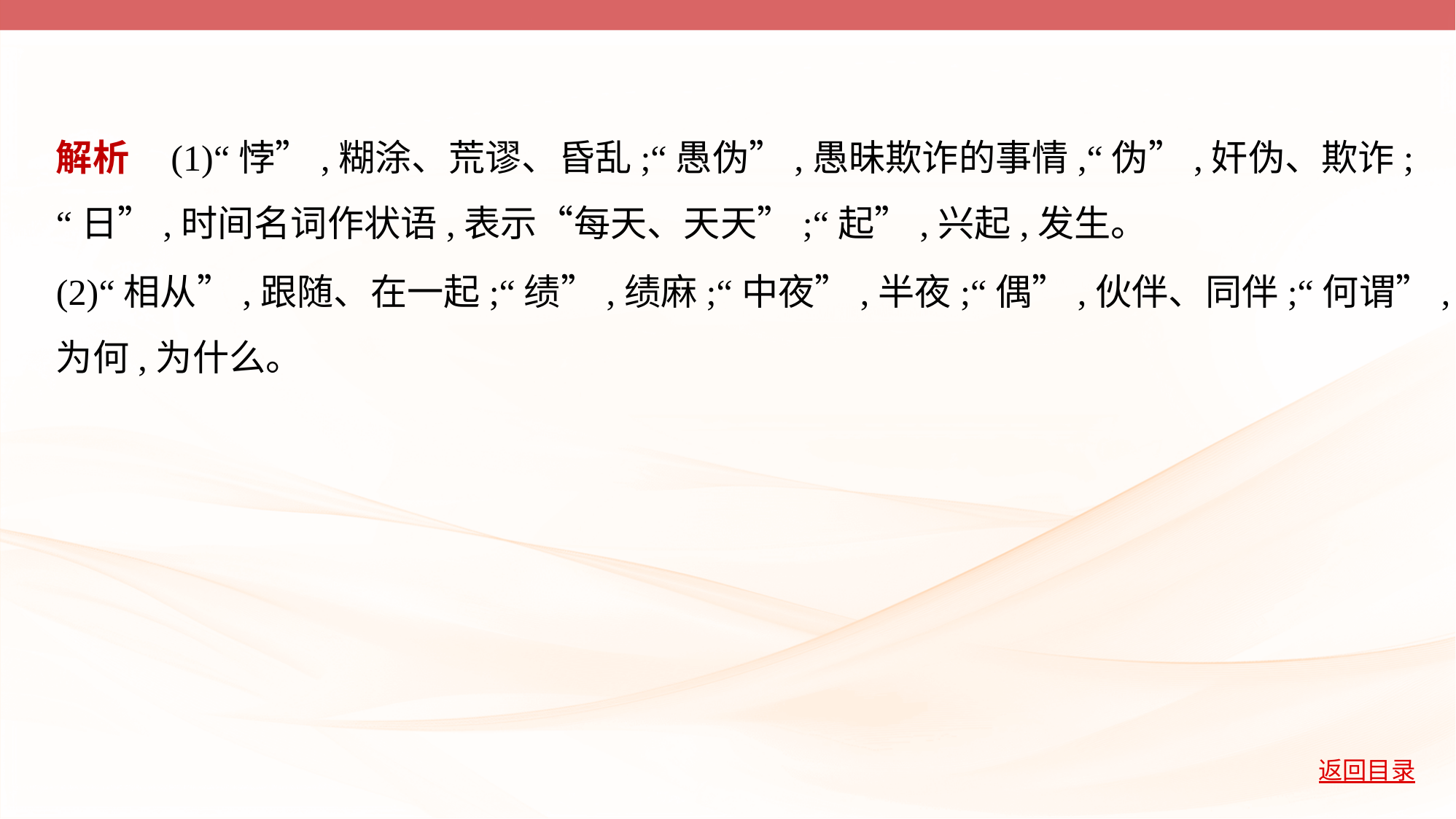

解析    (1)“悖”,糊涂、荒谬、昏乱;“愚伪”,愚昧欺诈的事情,“伪”,奸伪、欺诈;
“日”,时间名词作状语,表示“每天、天天”;“起”,兴起,发生。
(2)“相从”,跟随、在一起;“绩”,绩麻;“中夜”,半夜;“偶”,伙伴、同伴;“何谓”,
为何,为什么。